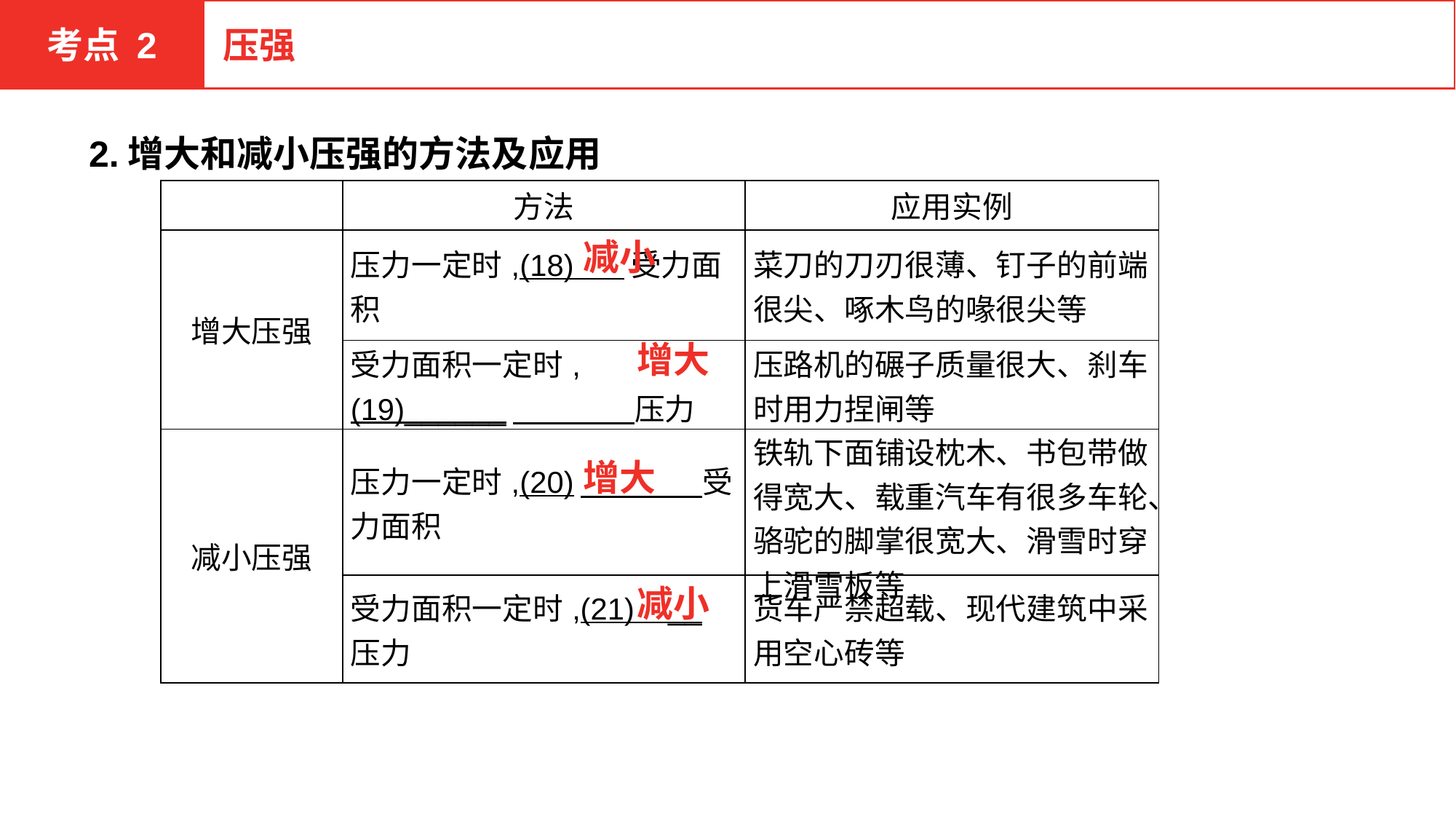

考点 2
压强
2.增大和减小压强的方法及应用
|  | 方法 | 应用实例 |
| --- | --- | --- |
| 增大压强 | 压力一定时,(18) 受力面积 | 菜刀的刀刃很薄、钉子的前端很尖、啄木鸟的喙很尖等 |
|  | 受力面积一定时,(19)\_\_\_\_\_\_　　　　压力 | 压路机的碾子质量很大、刹车时用力捏闸等 |
| 减小压强 | 压力一定时,(20)　　　　受力面积 | 铁轨下面铺设枕木、书包带做得宽大、载重汽车有很多车轮、骆驼的脚掌很宽大、滑雪时穿上滑雪板等 |
|  | 受力面积一定时,(21) \_\_压力 | 货车严禁超载、现代建筑中采用空心砖等 |
减小
增大
增大
减小